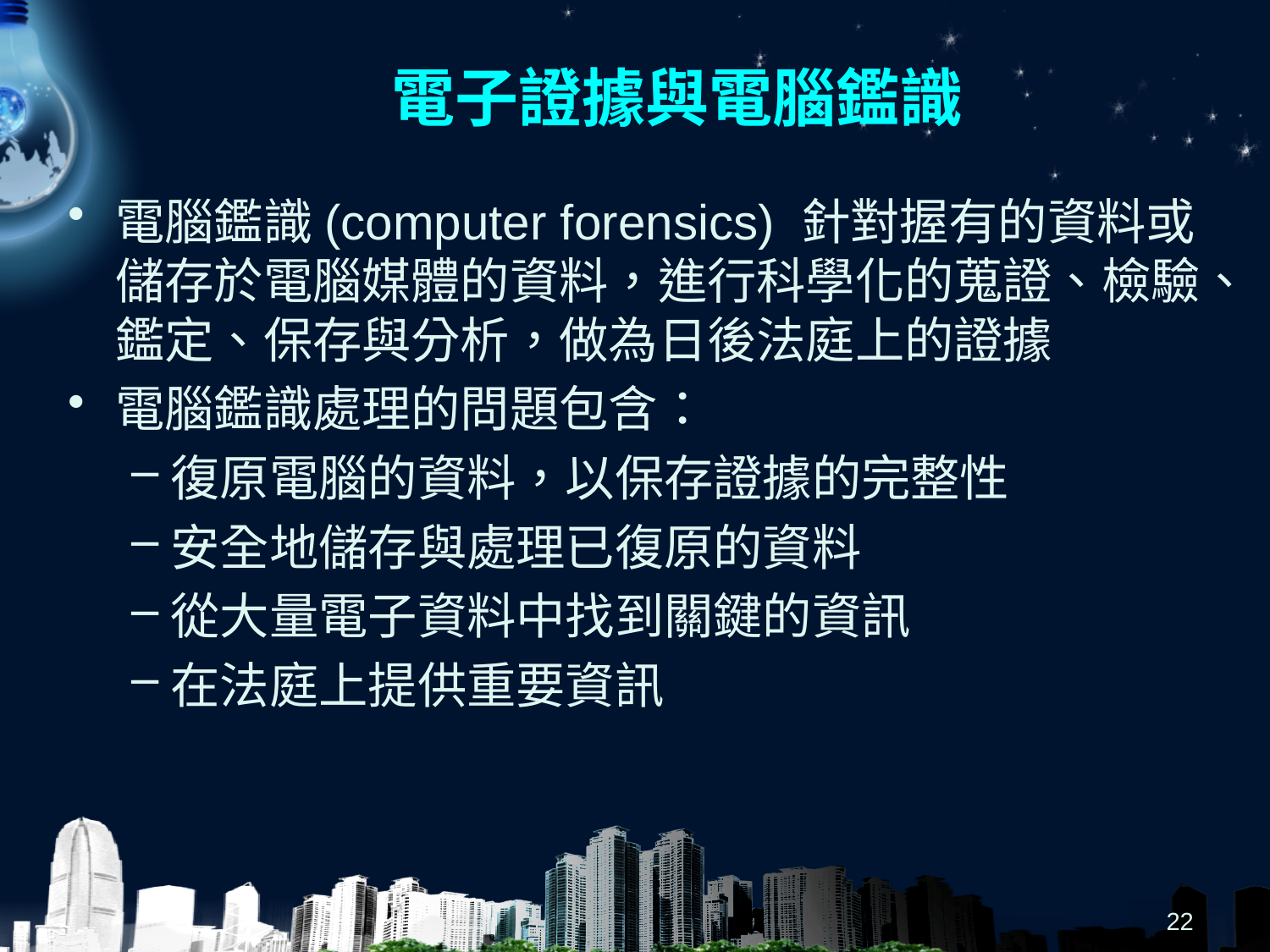

# 電子證據與電腦鑑識
電腦鑑識(computer forensics) 針對握有的資料或儲存於電腦媒體的資料，進行科學化的蒐證、檢驗、鑑定、保存與分析，做為日後法庭上的證據
電腦鑑識處理的問題包含：
復原電腦的資料，以保存證據的完整性
安全地儲存與處理已復原的資料
從大量電子資料中找到關鍵的資訊
在法庭上提供重要資訊
22